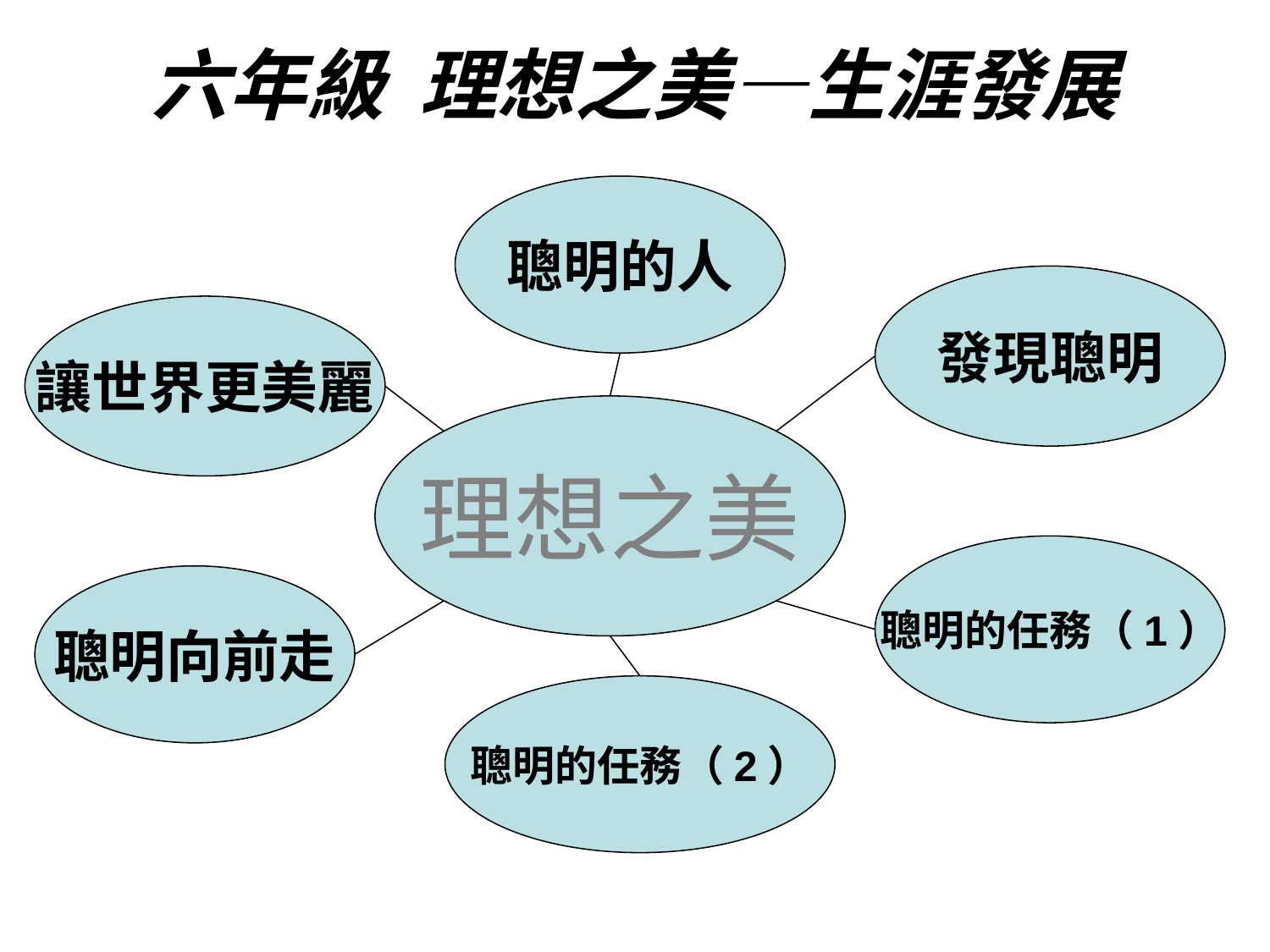

# 六年級  理想之美—生涯發展

聰明的人
發現聰明
讓世界更美麗
理想之美
聰明的任務（1）
聰明向前走
聰明的任務（2）